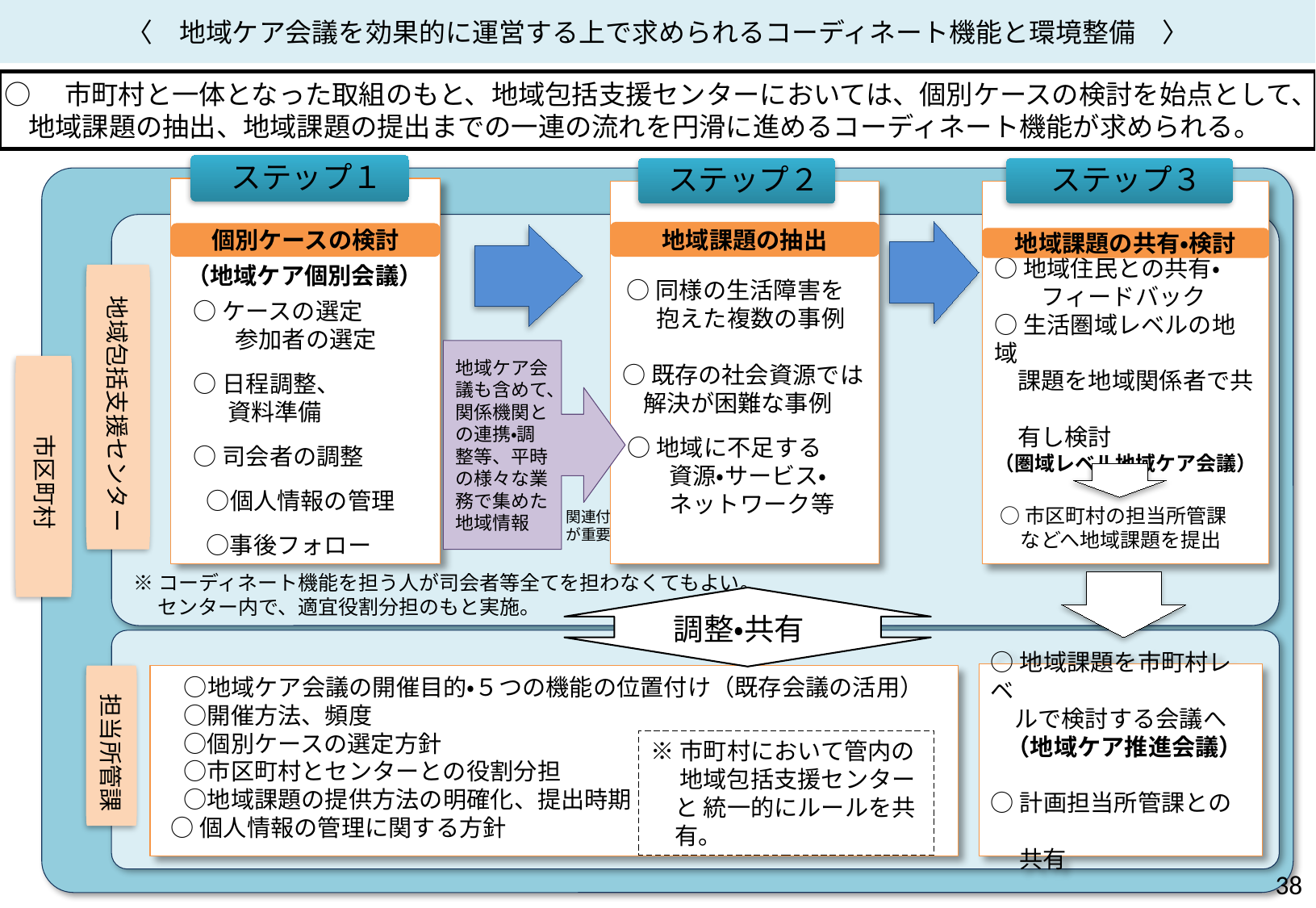

# 〈　地域ケア会議を効果的に運営する上で求められるコーディネート機能と環境整備　〉
○　市町村と一体となった取組のもと、地域包括支援センターにおいては、個別ケースの検討を始点として、地域課題の抽出、地域課題の提出までの一連の流れを円滑に進めるコーディネート機能が求められる。
 ステップ１

  ○ケースの選定
　　 参加者の選定

  ○日程調整、
 　  資料準備

  ○司会者の調整

　○個人情報の管理

　○事後フォロー
個別ケースの検討
（地域ケア個別会議）
 ステップ２

 ○同様の生活障害を
　  抱えた複数の事例

○既存の社会資源では
   解決が困難な事例

 ○地域に不足する
　　資源・サービス・
　　ネットワーク等
地域課題の抽出
 ステップ３

○地域住民との共有・
　　フィードバック
○生活圏域レベルの地域
　課題を地域関係者で共
　有し検討
（圏域レベル地域ケア会議）

地域課題の共有・検討

 地域包括支援センター
地域ケア会議も含めて、関係機関との連携・調整等、平時の様々な業務で集めた地域情報
 市区町村

○市区町村の担当所管課
　などへ地域課題を提出
関連付が重要

※コーディネート機能を担う人が司会者等全てを担わなくてもよい。
　 センター内で、適宜役割分担のもと実施。

調整・共有

○地域課題を市町村レベ
　ルで検討する会議へ
  （地域ケア推進会議）

○計画担当所管課との
　 共有
 担当所管課

　  ○地域ケア会議の開催目的・５つの機能の位置付け（既存会議の活用）
　 ○開催方法、頻度
　 ○個別ケースの選定方針
　 ○市区町村とセンターとの役割分担
　 ○地域課題の提供方法の明確化、提出時期
   ○個人情報の管理に関する方針

※市町村において管内の
　 地域包括支援センターと 統一的にルールを共有。
38